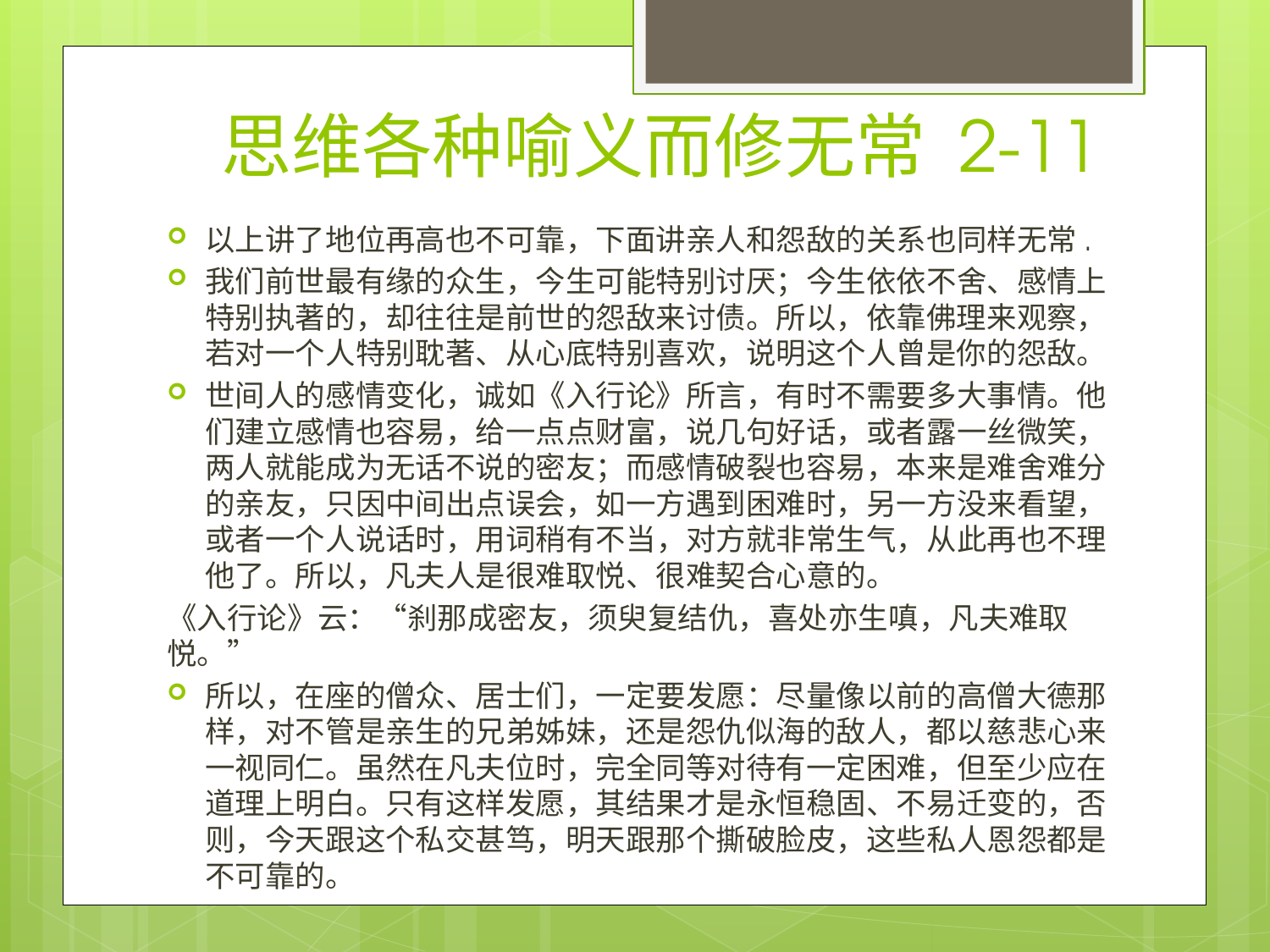

# 思维各种喻义而修无常 2-11
以上讲了地位再高也不可靠，下面讲亲人和怨敌的关系也同样无常.
我们前世最有缘的众生，今生可能特别讨厌；今生依依不舍、感情上特别执著的，却往往是前世的怨敌来讨债。所以，依靠佛理来观察，若对一个人特别耽著、从心底特别喜欢，说明这个人曾是你的怨敌。
世间人的感情变化，诚如《入行论》所言，有时不需要多大事情。他们建立感情也容易，给一点点财富，说几句好话，或者露一丝微笑，两人就能成为无话不说的密友；而感情破裂也容易，本来是难舍难分的亲友，只因中间出点误会，如一方遇到困难时，另一方没来看望，或者一个人说话时，用词稍有不当，对方就非常生气，从此再也不理他了。所以，凡夫人是很难取悦、很难契合心意的。
《入行论》云：“刹那成密友，须臾复结仇，喜处亦生嗔，凡夫难取悦。”
所以，在座的僧众、居士们，一定要发愿：尽量像以前的高僧大德那样，对不管是亲生的兄弟姊妹，还是怨仇似海的敌人，都以慈悲心来一视同仁。虽然在凡夫位时，完全同等对待有一定困难，但至少应在道理上明白。只有这样发愿，其结果才是永恒稳固、不易迁变的，否则，今天跟这个私交甚笃，明天跟那个撕破脸皮，这些私人恩怨都是不可靠的。